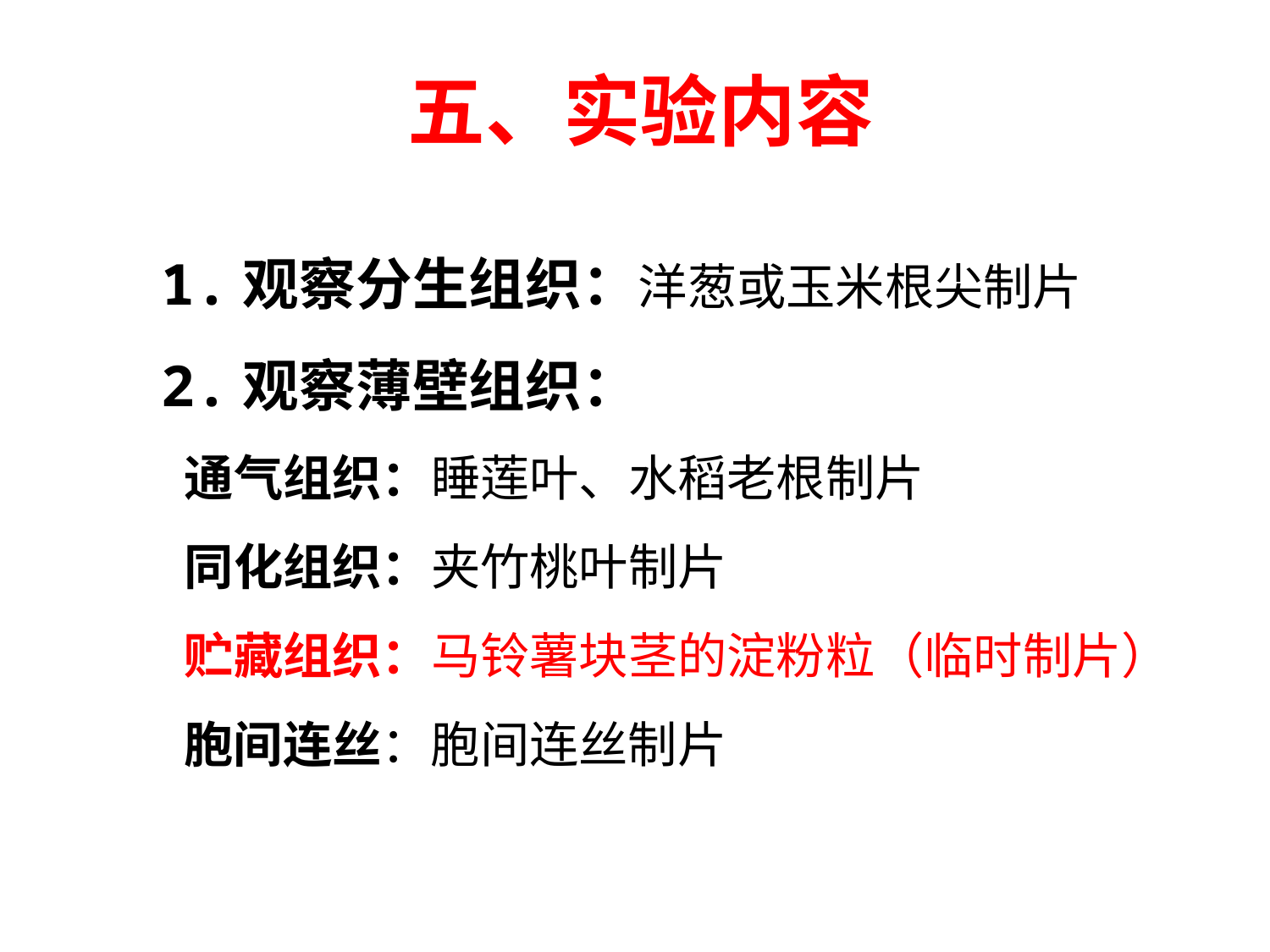

# 五、实验内容
1.观察分生组织：洋葱或玉米根尖制片
2.观察薄壁组织：
 通气组织：睡莲叶、水稻老根制片
 同化组织：夹竹桃叶制片
 贮藏组织：马铃薯块茎的淀粉粒（临时制片）
 胞间连丝：胞间连丝制片